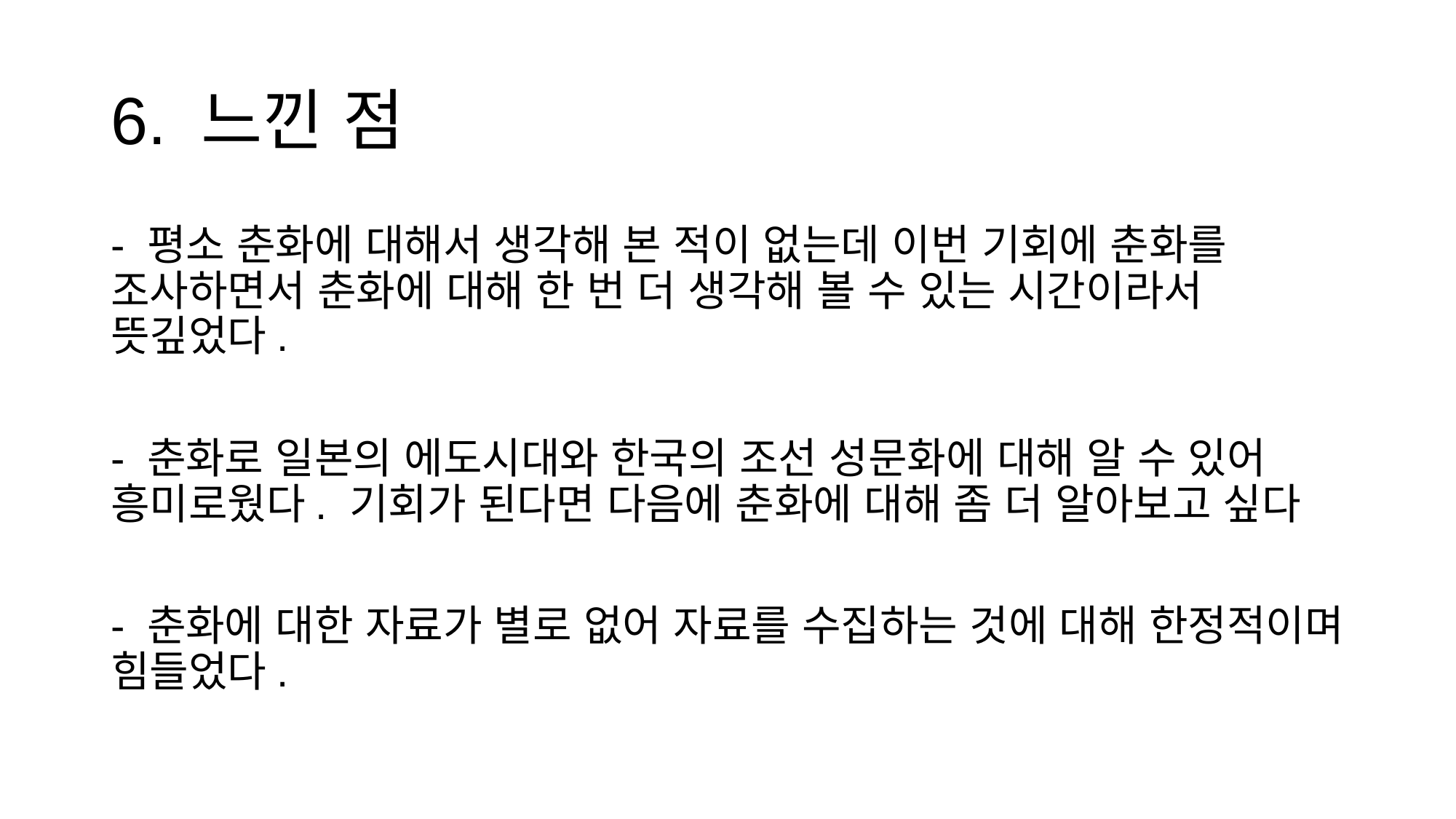

# 6. 느낀 점
- 평소 춘화에 대해서 생각해 본 적이 없는데 이번 기회에 춘화를 조사하면서 춘화에 대해 한 번 더 생각해 볼 수 있는 시간이라서 뜻깊었다.

- 춘화로 일본의 에도시대와 한국의 조선 성문화에 대해 알 수 있어 흥미로웠다. 기회가 된다면 다음에 춘화에 대해 좀 더 알아보고 싶다

- 춘화에 대한 자료가 별로 없어 자료를 수집하는 것에 대해 한정적이며 힘들었다.